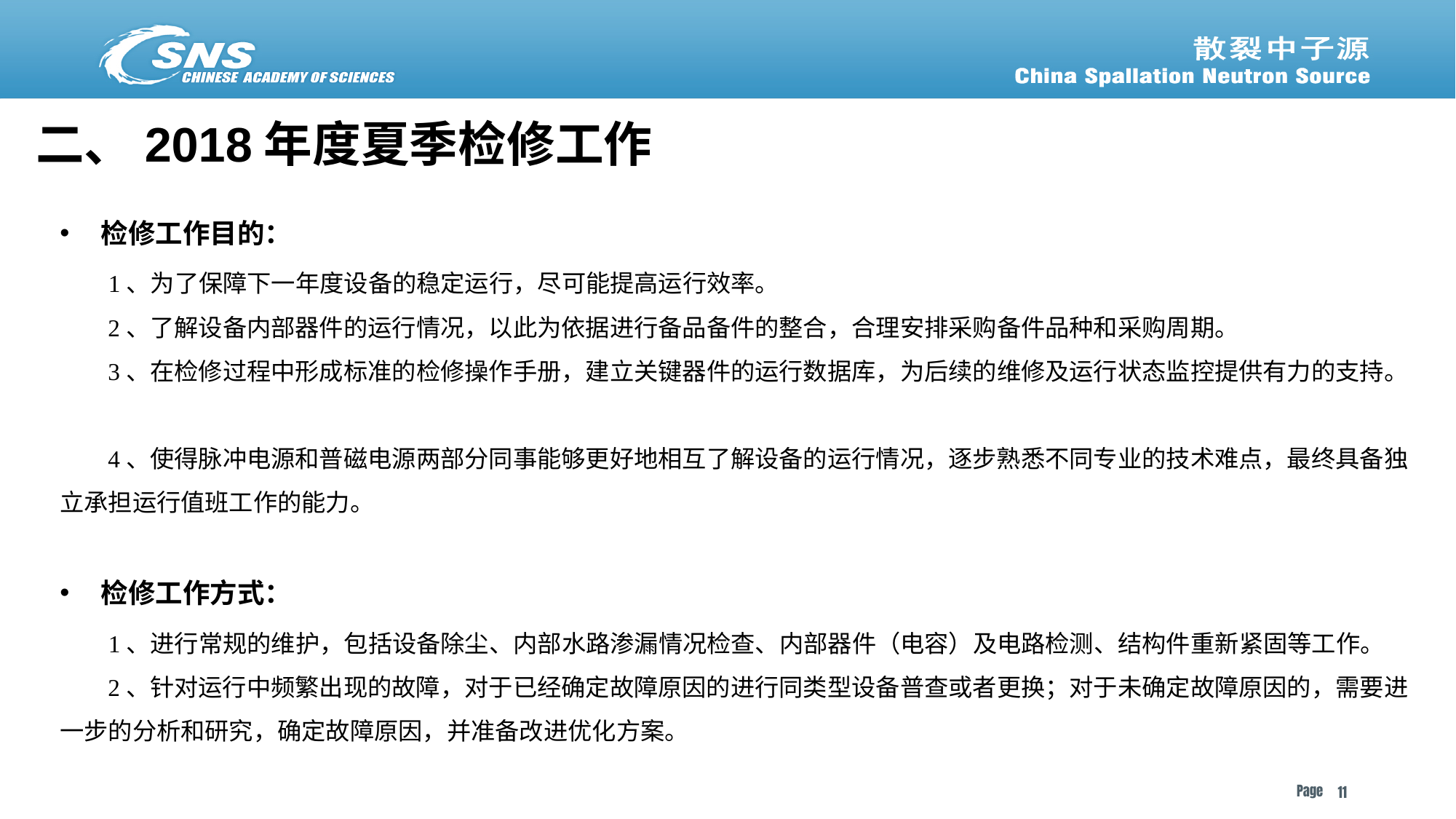

# 二、2018年度夏季检修工作
检修工作目的：
       1、为了保障下一年度设备的稳定运行，尽可能提高运行效率。
        2、了解设备内部器件的运行情况，以此为依据进行备品备件的整合，合理安排采购备件品种和采购周期。
        3、在检修过程中形成标准的检修操作手册，建立关键器件的运行数据库，为后续的维修及运行状态监控提供有力的支持。
        4、使得脉冲电源和普磁电源两部分同事能够更好地相互了解设备的运行情况，逐步熟悉不同专业的技术难点，最终具备独立承担运行值班工作的能力。

检修工作方式：
       1、进行常规的维护，包括设备除尘、内部水路渗漏情况检查、内部器件（电容）及电路检测、结构件重新紧固等工作。
        2、针对运行中频繁出现的故障，对于已经确定故障原因的进行同类型设备普查或者更换；对于未确定故障原因的，需要进一步的分析和研究，确定故障原因，并准备改进优化方案。
11